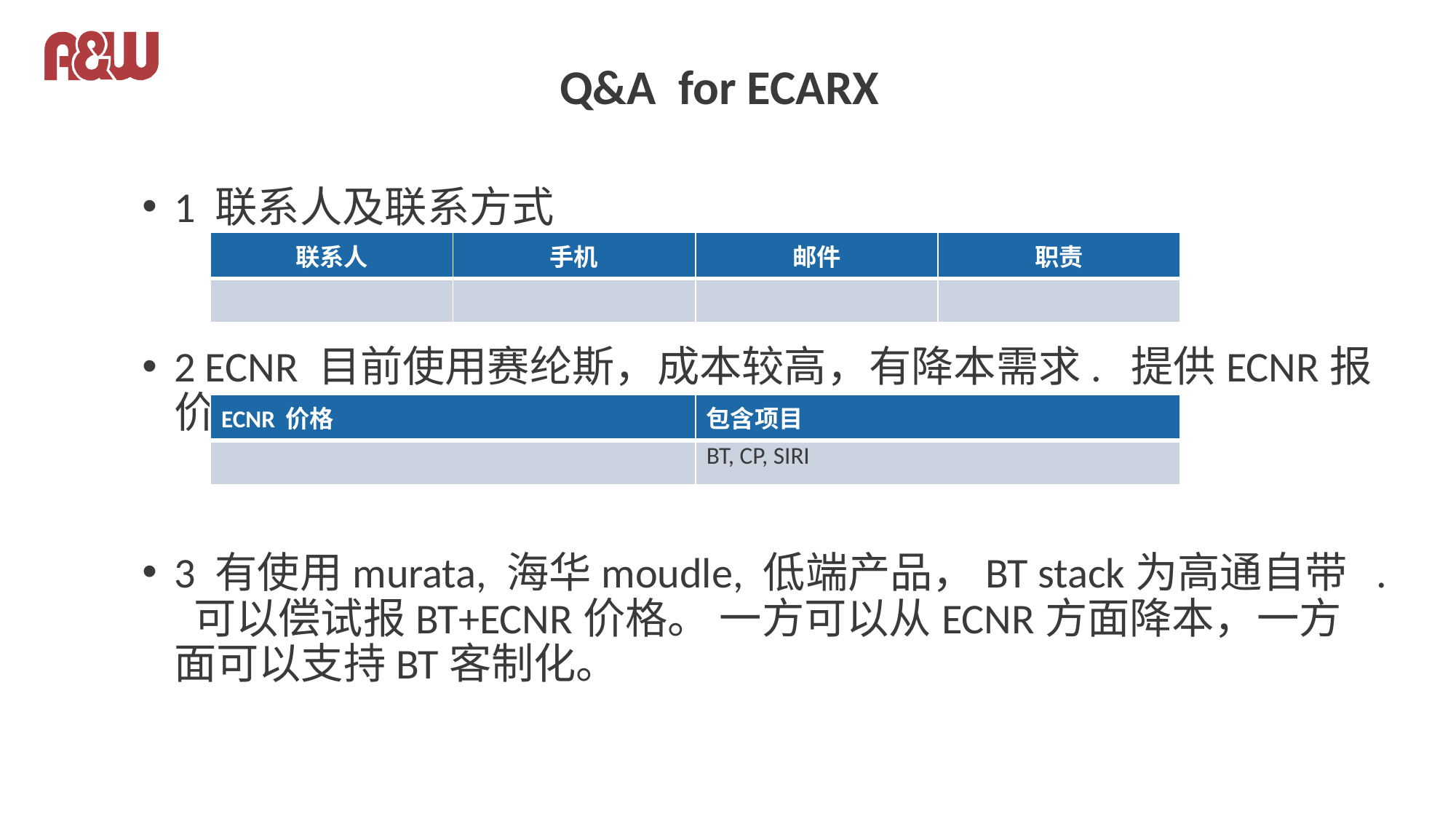

# Q&A  for ECARX

1 联系人及联系方式

2 ECNR 目前使用赛纶斯，成本较高，有降本需求.  提供ECNR报价

3 有使用murata, 海华moudle, 低端产品，BT stack为高通自带  . 可以偿试报BT+ECNR价格。 一方可以从ECNR方面降本，一方面可以支持BT客制化。

| 联系人 | 手机 | 邮件 | 职责 |
| --- | --- | --- | --- |
|  |  |  |  |
| ECNR 价格 | 包含项目 |
| --- | --- |
|  | BT, CP, SIRI |